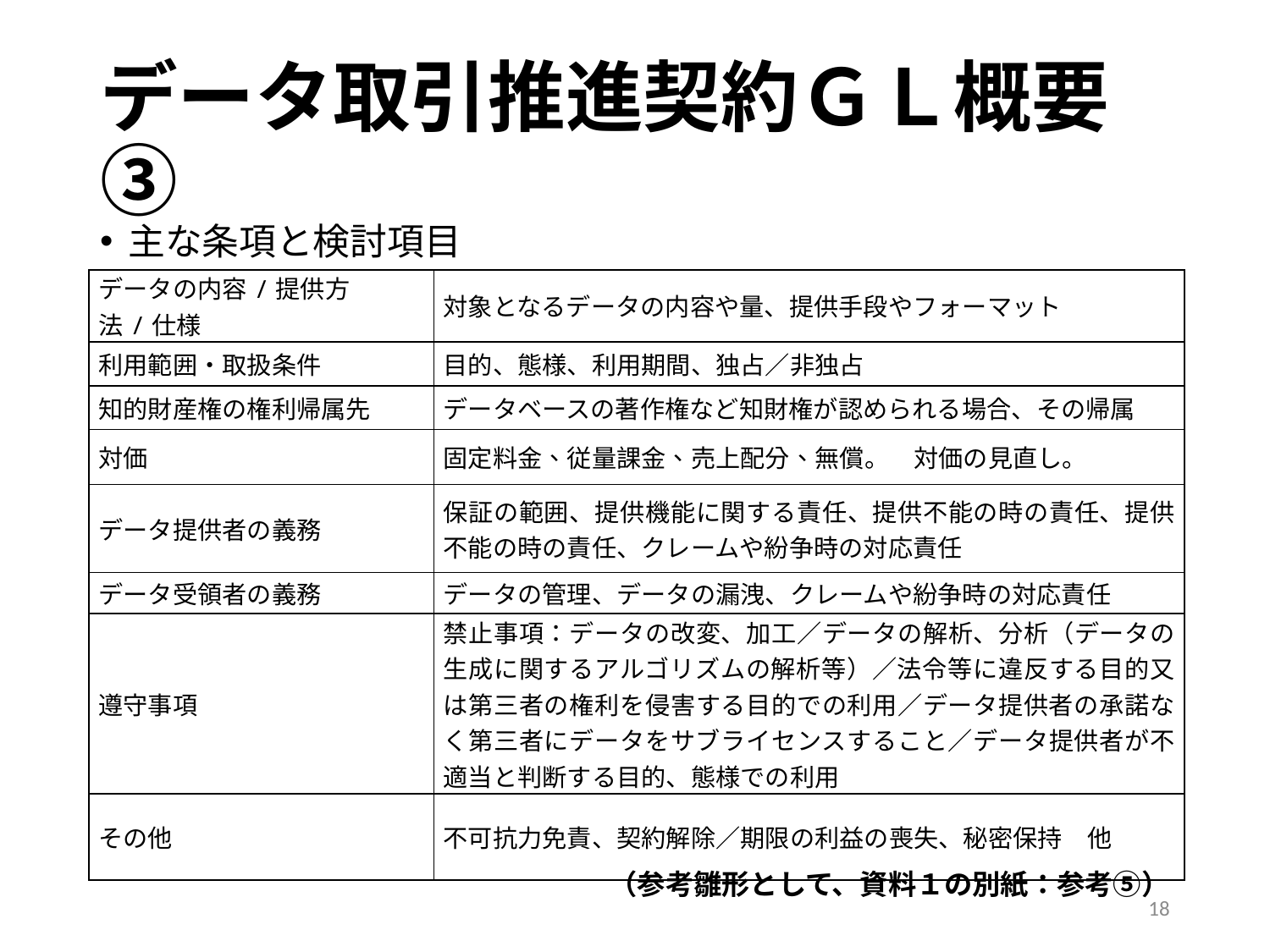

# データ取引推進契約ＧＬ概要③
主な条項と検討項目
| データの内容/提供方法/仕様 | 対象となるデータの内容や量、提供手段やフォーマット |
| --- | --- |
| 利用範囲・取扱条件 | 目的、態様、利用期間、独占／非独占 |
| 知的財産権の権利帰属先 | データベースの著作権など知財権が認められる場合、その帰属 |
| 対価 | 固定料金、従量課金、売上配分、無償。　対価の見直し。 |
| データ提供者の義務 | 保証の範囲、提供機能に関する責任、提供不能の時の責任、提供不能の時の責任、クレームや紛争時の対応責任 |
| データ受領者の義務 | データの管理、データの漏洩、クレームや紛争時の対応責任 |
| 遵守事項 | 禁止事項：データの改変、加工／データの解析、分析（データの生成に関するアルゴリズムの解析等）／法令等に違反する目的又は第三者の権利を侵害する目的での利用／データ提供者の承諾なく第三者にデータをサブライセンスすること／データ提供者が不適当と判断する目的、態様での利用 |
| その他 | 不可抗力免責、契約解除／期限の利益の喪失、秘密保持　他 |
（参考雛形として、資料１の別紙：参考⑤）
18